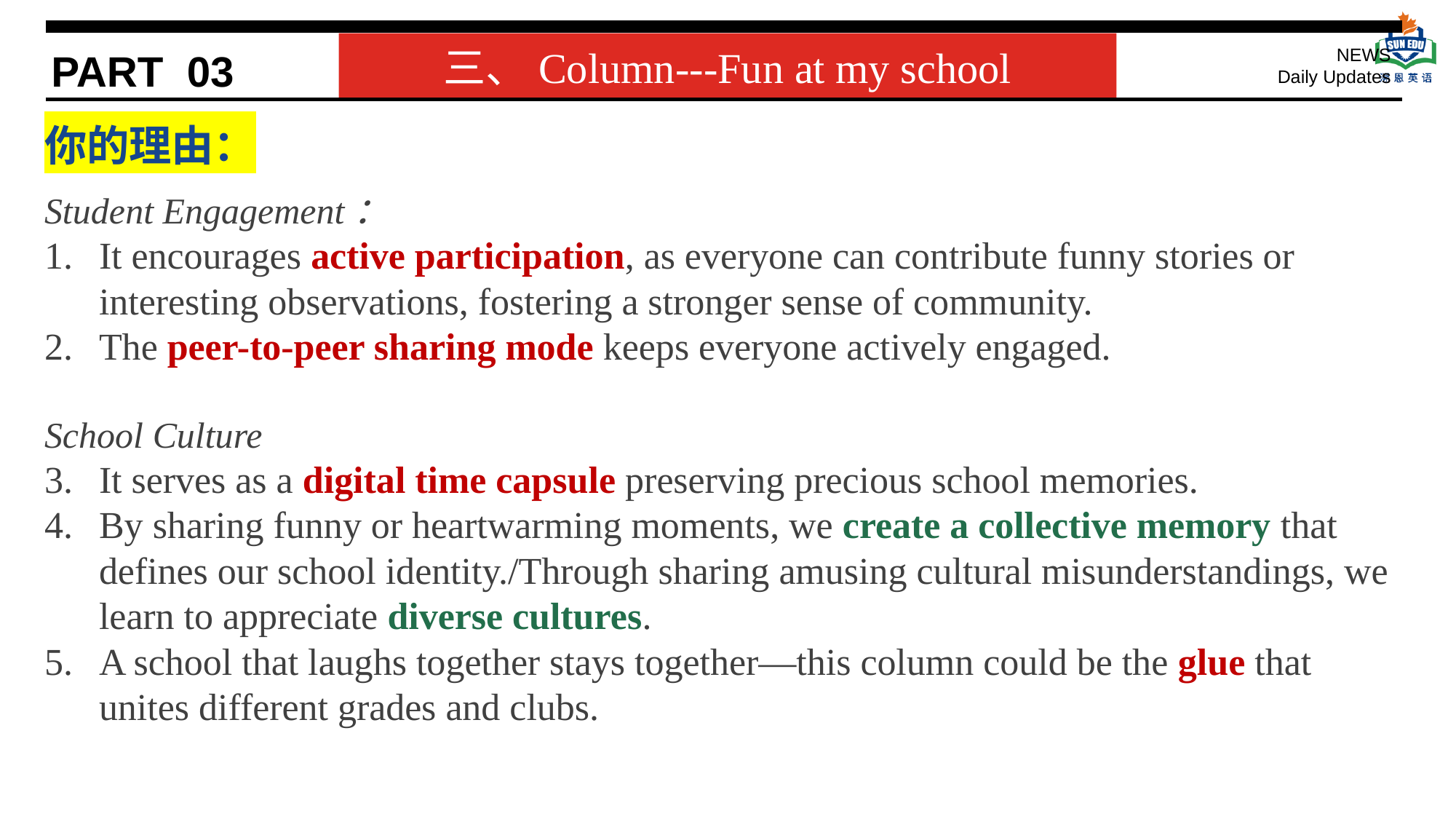

PART  03
三、Column---Fun at my school
NEWS
Daily Updates
你的理由：
Student Engagement：
It encourages active participation, as everyone can contribute funny stories or interesting observations, fostering a stronger sense of community.
The peer-to-peer sharing mode keeps everyone actively engaged.

School Culture
It serves as a digital time capsule preserving precious school memories.
By sharing funny or heartwarming moments, we create a collective memory that defines our school identity./Through sharing amusing cultural misunderstandings, we learn to appreciate diverse cultures.
A school that laughs together stays together—this column could be the glue that unites different grades and clubs.